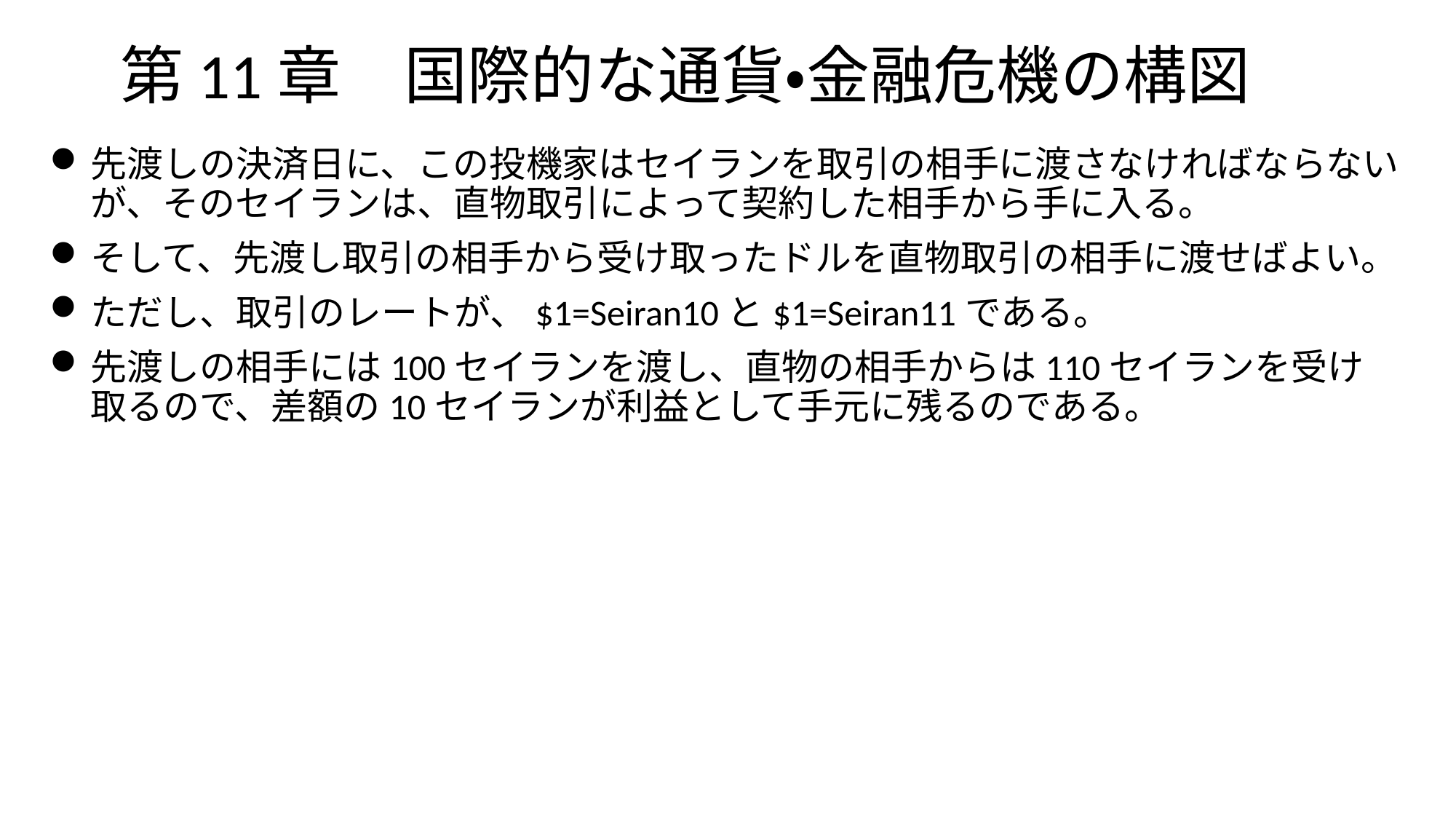

# 第11章　国際的な通貨・金融危機の構図
先渡しの決済日に、この投機家はセイランを取引の相手に渡さなければならないが、そのセイランは、直物取引によって契約した相手から手に入る。
そして、先渡し取引の相手から受け取ったドルを直物取引の相手に渡せばよい。
ただし、取引のレートが、$1=Seiran10と$1=Seiran11である。
先渡しの相手には100セイランを渡し、直物の相手からは110セイランを受け取るので、差額の10セイランが利益として手元に残るのである。